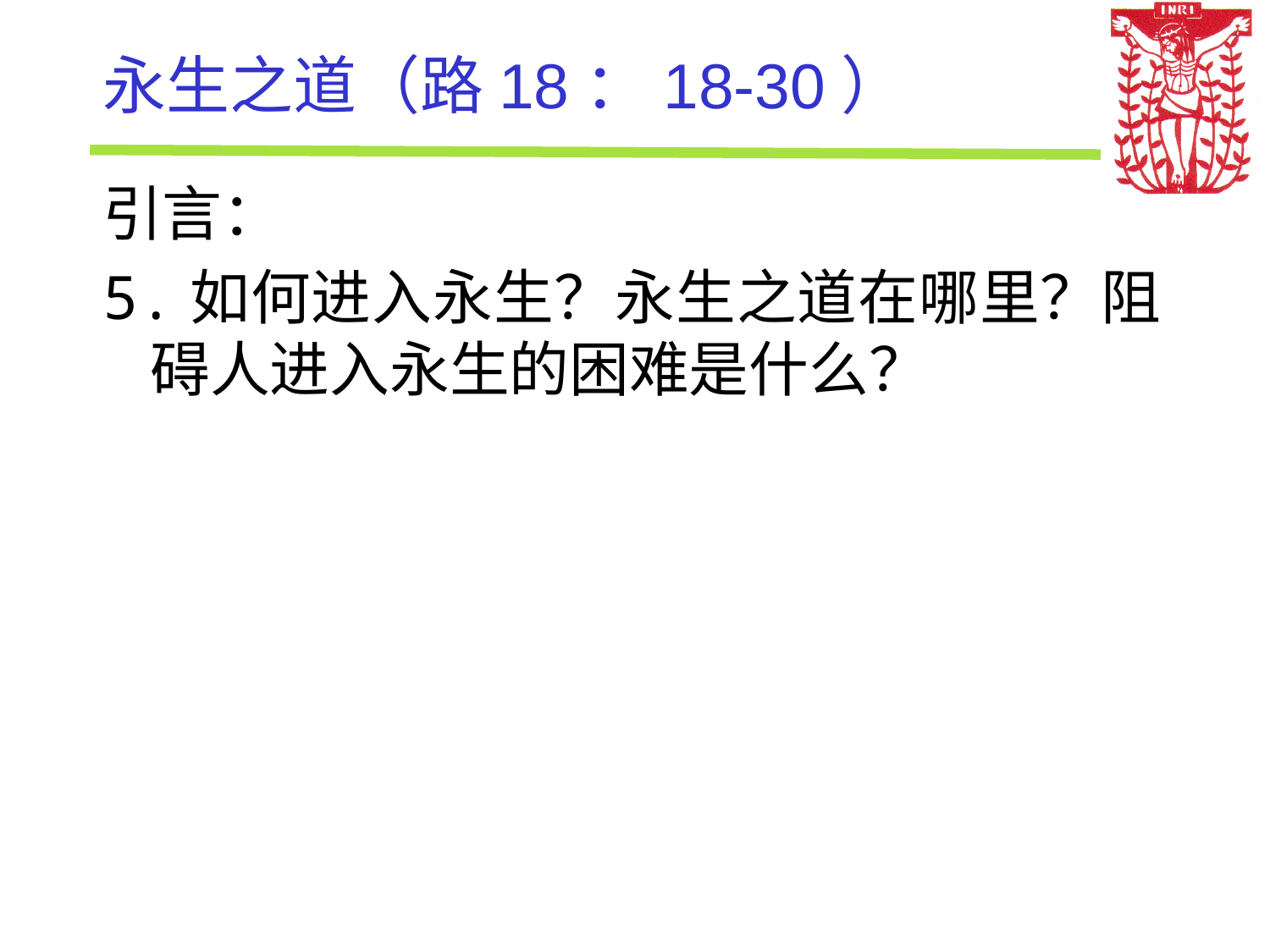

# 永生之道（路18：18-30）
引言：
5.如何进入永生？永生之道在哪里？阻碍人进入永生的困难是什么？